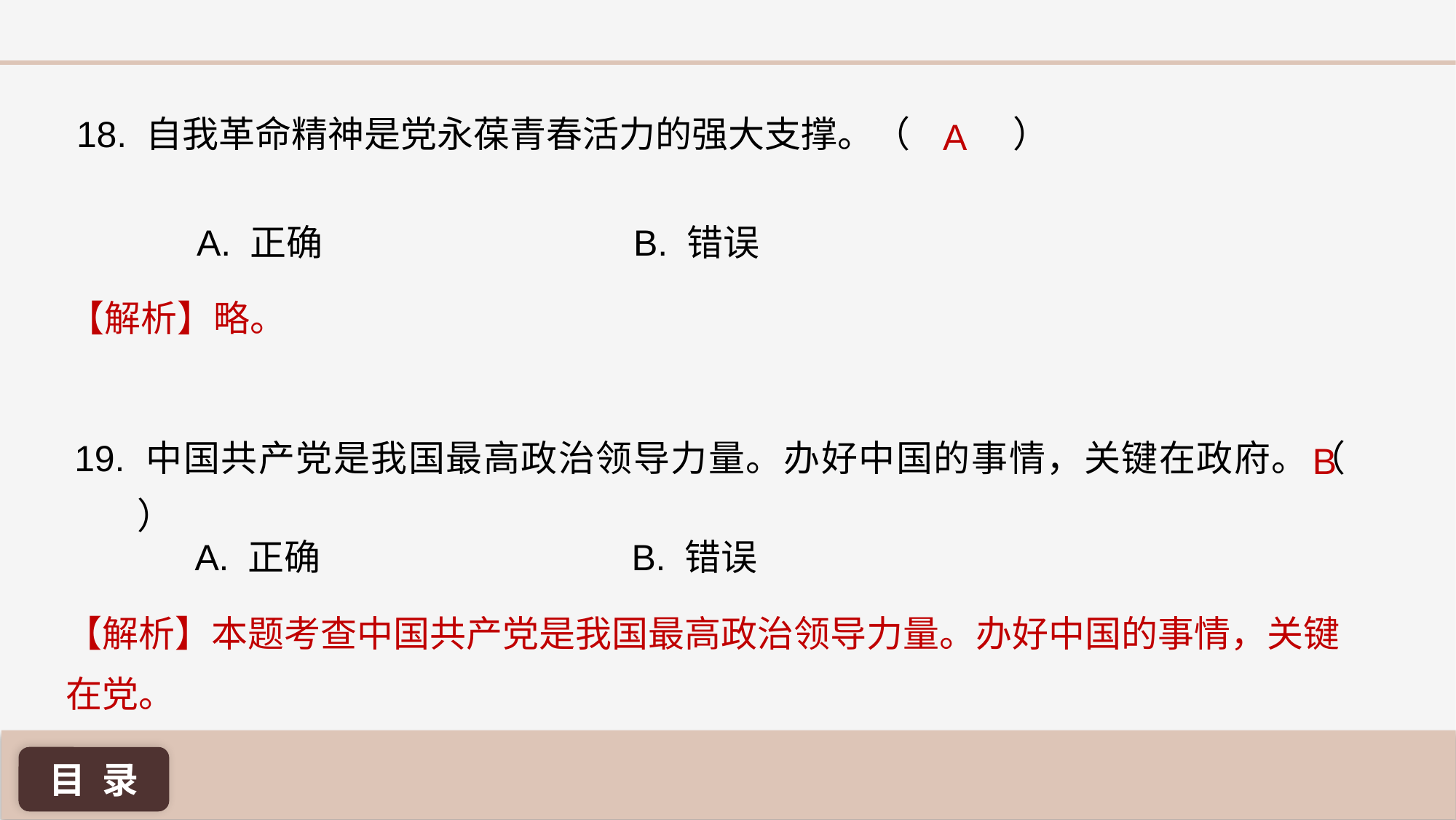

A
18. 自我革命精神是党永葆青春活力的强大支撑。（	 ）
A. 正确 			B. 错误
【解析】略。
19. 中国共产党是我国最高政治领导力量。办好中国的事情，关键在政府。（     ）
B
A. 正确 			B. 错误
【解析】本题考查中国共产党是我国最高政治领导力量。办好中国的事情，关键在党。